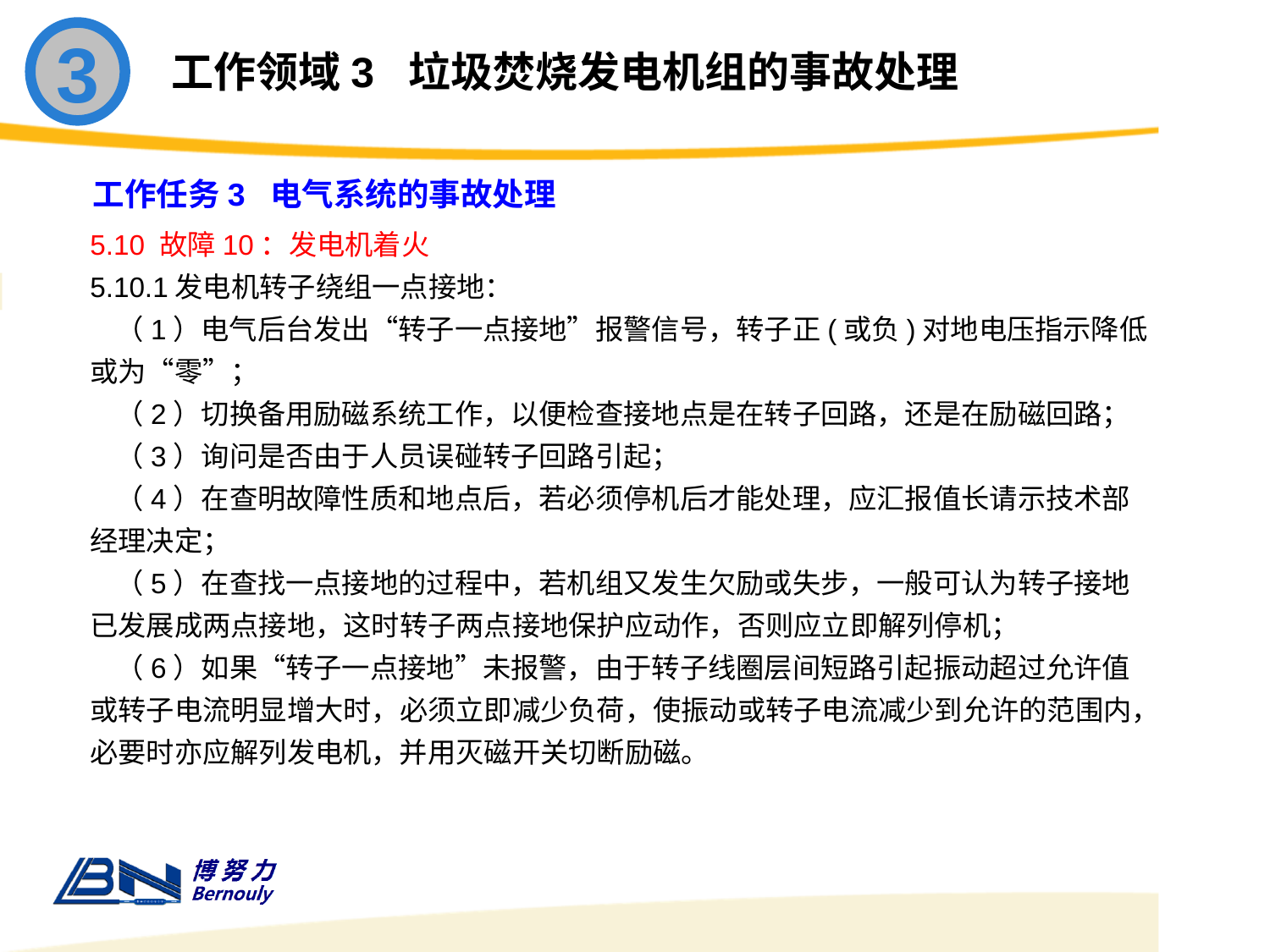

3
工作领域3  垃圾焚烧发电机组的事故处理
工作任务3  电气系统的事故处理
5.10 故障10：发电机着火
5.10.1发电机转子绕组一点接地：
   （1）电气后台发出“转子一点接地”报警信号，转子正(或负)对地电压指示降低或为“零”；
   （2）切换备用励磁系统工作，以便检查接地点是在转子回路，还是在励磁回路；
   （3）询问是否由于人员误碰转子回路引起；
   （4）在查明故障性质和地点后，若必须停机后才能处理，应汇报值长请示技术部经理决定；
   （5）在查找一点接地的过程中，若机组又发生欠励或失步，一般可认为转子接地已发展成两点接地，这时转子两点接地保护应动作，否则应立即解列停机；
   （6）如果“转子一点接地”未报警，由于转子线圈层间短路引起振动超过允许值或转子电流明显增大时，必须立即减少负荷，使振动或转子电流减少到允许的范围内，必要时亦应解列发电机，并用灭磁开关切断励磁。